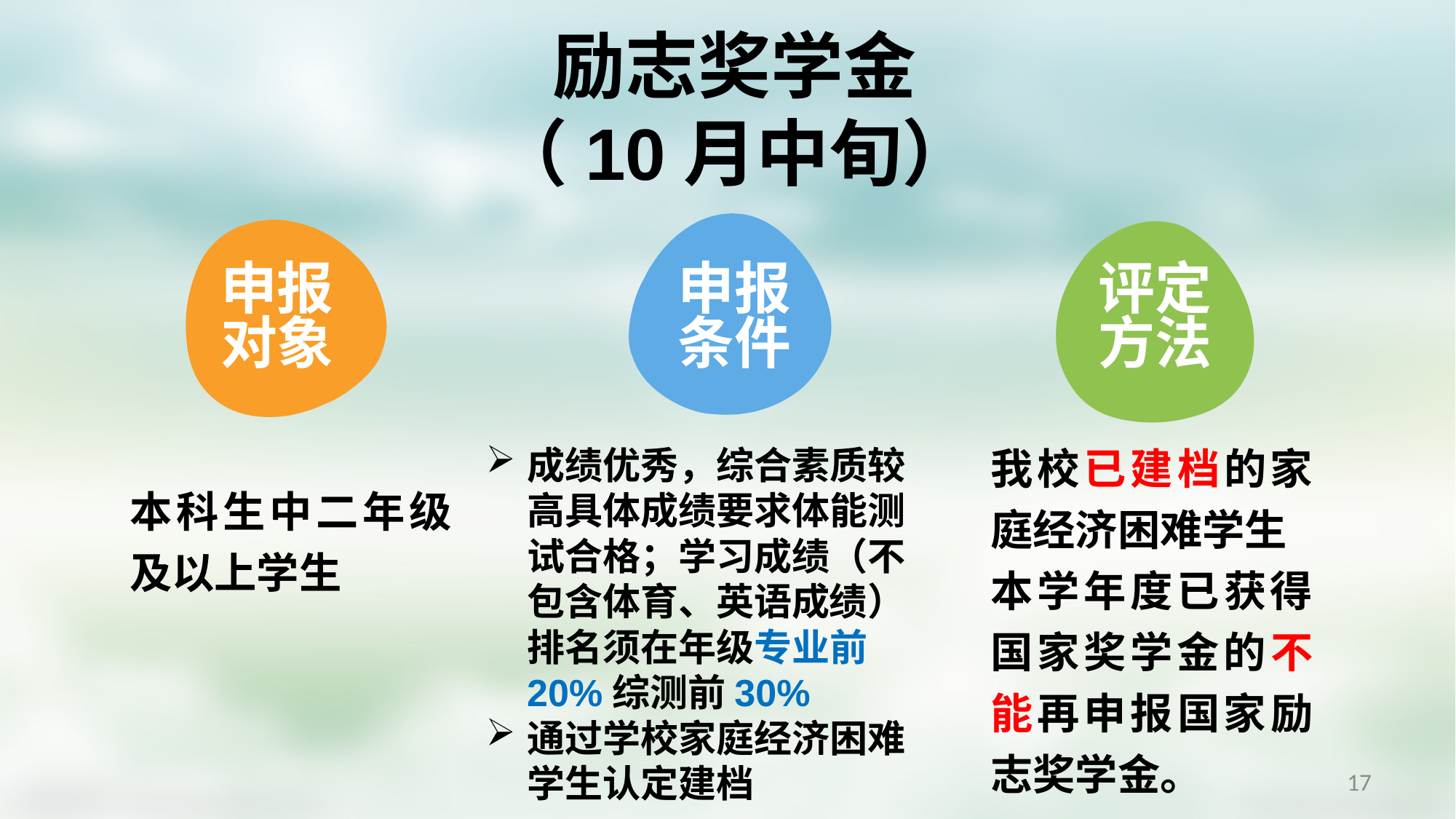

励志奖学金
（10月中旬）

申报
对象
申报
条件
评定
方法
我校已建档的家庭经济困难学生
本学年度已获得国家奖学金的不能再申报国家励志奖学金。
成绩优秀，综合素质较高具体成绩要求体能测试合格；学习成绩（不包含体育、英语成绩）排名须在年级专业前20%综测前30%
通过学校家庭经济困难学生认定建档
本科生中二年级及以上学生
17